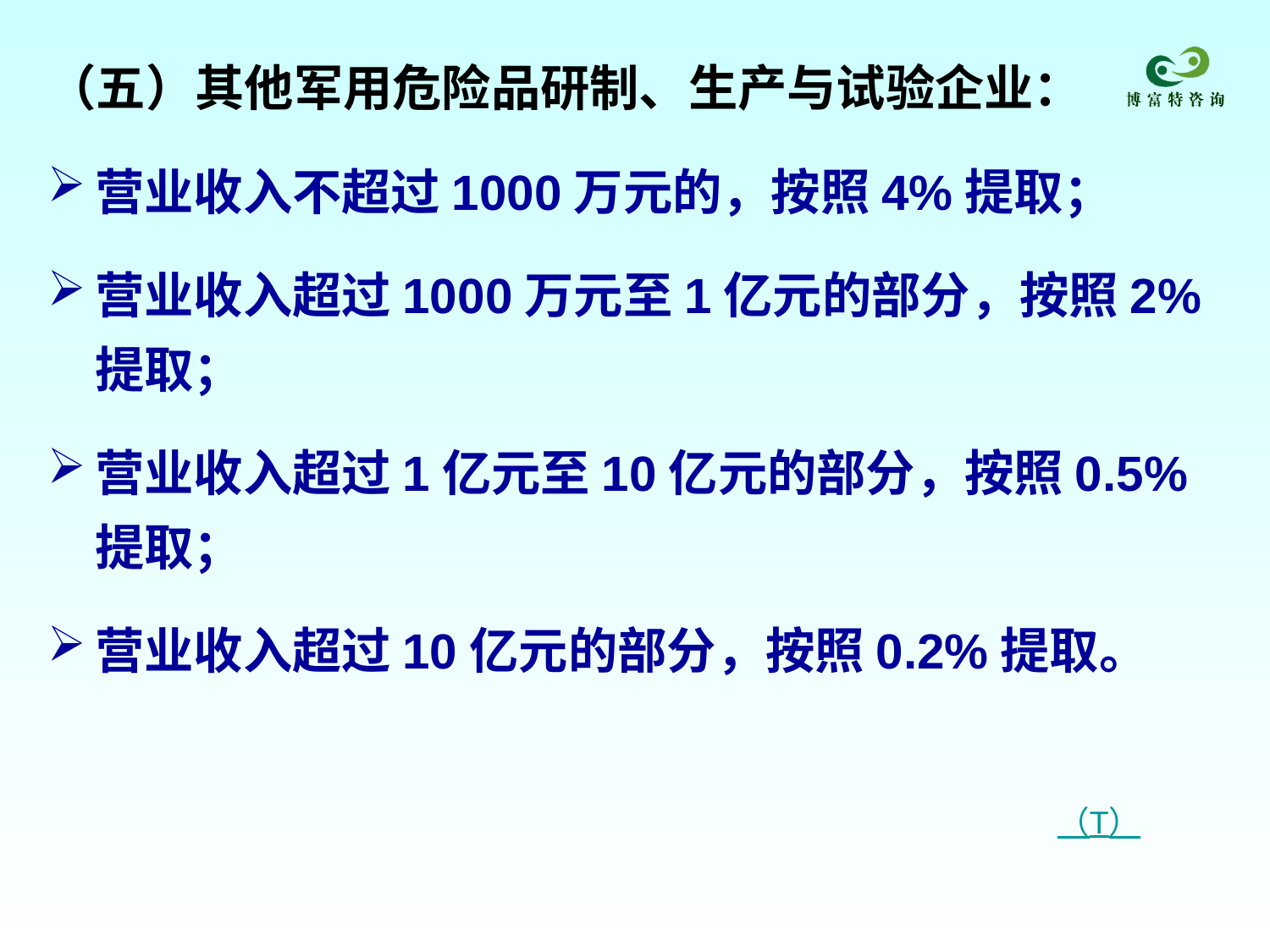

（五）其他军用危险品研制、生产与试验企业：
营业收入不超过1000万元的，按照4%提取；
营业收入超过1000万元至1亿元的部分，按照2%提取；
营业收入超过1亿元至10亿元的部分，按照0.5%提取；
营业收入超过10亿元的部分，按照0.2%提取。
（T）